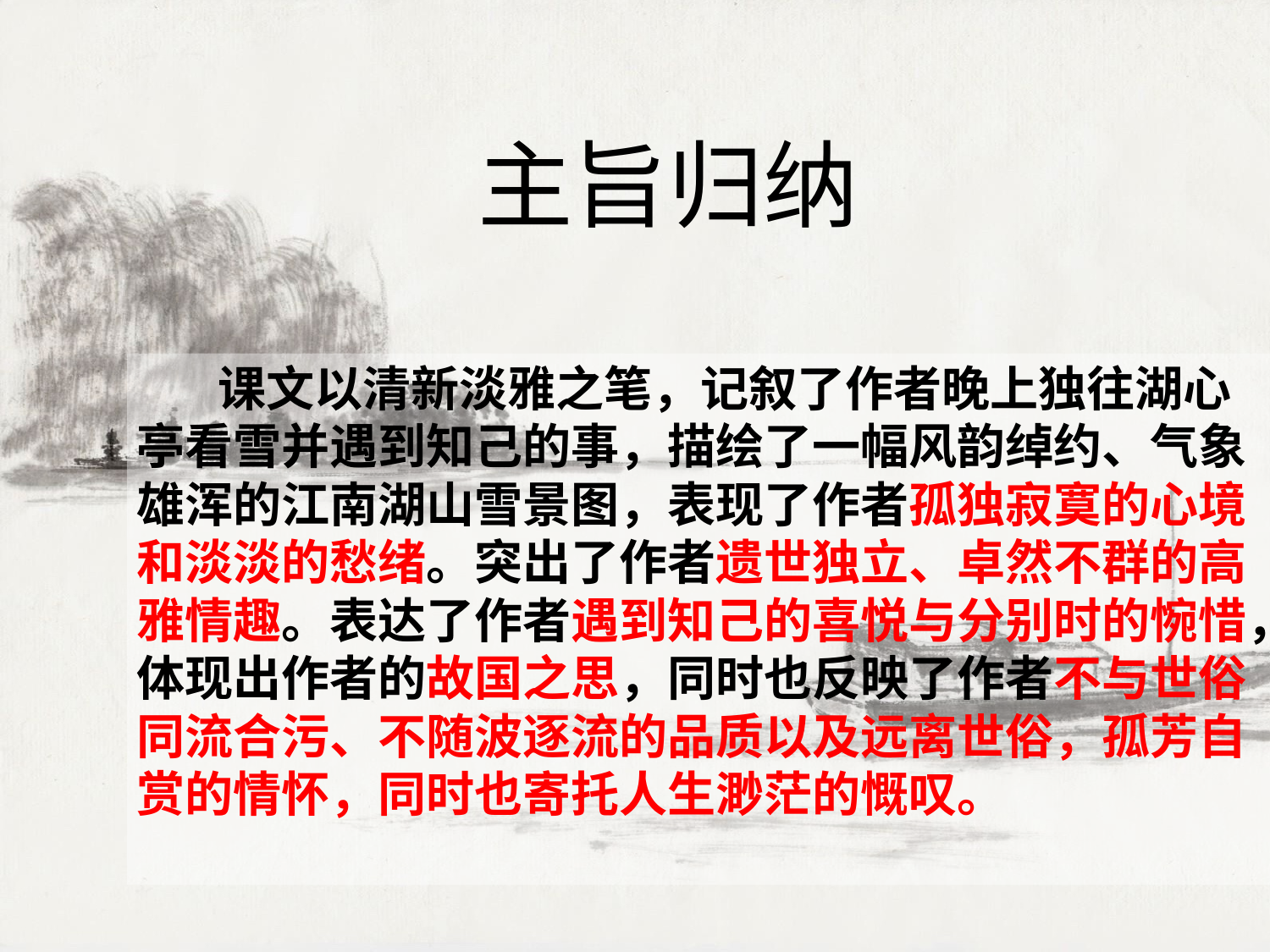

主旨归纳
课文以清新淡雅之笔，记叙了作者晚上独往湖心亭看雪并遇到知己的事，描绘了一幅风韵绰约、气象雄浑的江南湖山雪景图，表现了作者孤独寂寞的心境和淡淡的愁绪。突出了作者遗世独立、卓然不群的高雅情趣。表达了作者遇到知己的喜悦与分别时的惋惜，体现出作者的故国之思，同时也反映了作者不与世俗同流合污、不随波逐流的品质以及远离世俗，孤芳自赏的情怀，同时也寄托人生渺茫的慨叹。